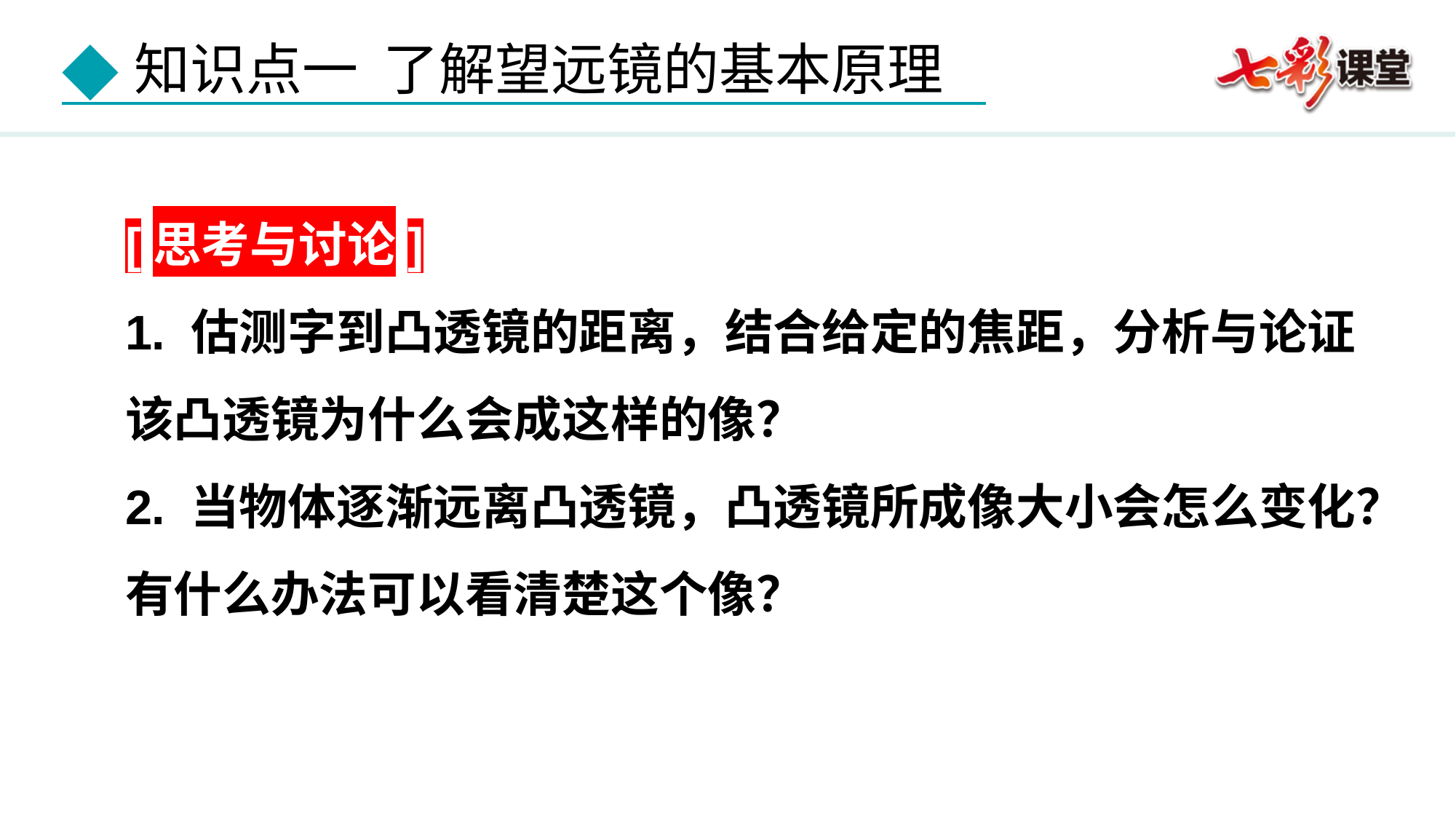

[思考与讨论]
1. 估测字到凸透镜的距离，结合给定的焦距，分析与论证该凸透镜为什么会成这样的像？
2. 当物体逐渐远离凸透镜，凸透镜所成像大小会怎么变化？有什么办法可以看清楚这个像？